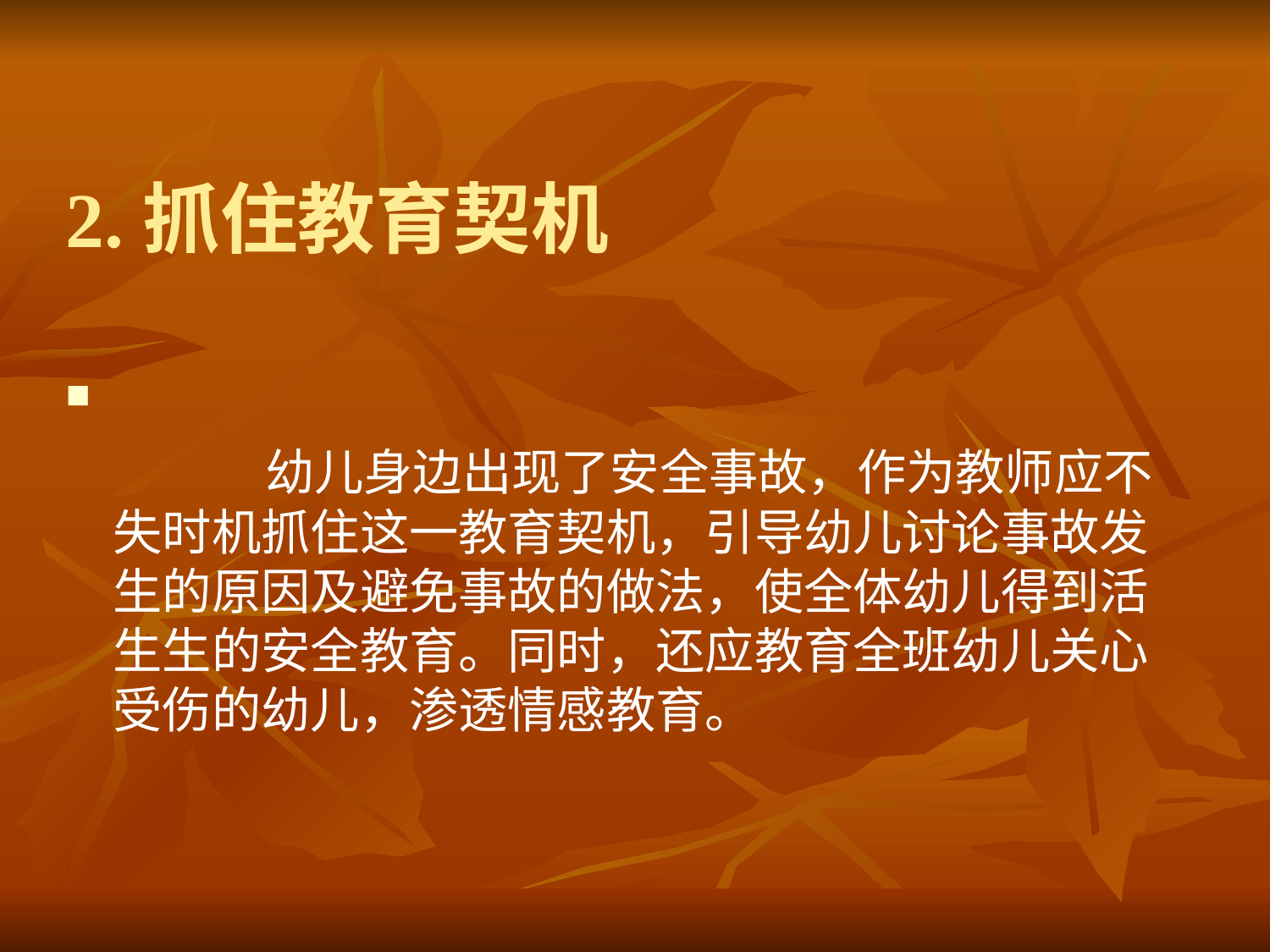

# 2.抓住教育契机
 　　 幼儿身边出现了安全事故，作为教师应不失时机抓住这一教育契机，引导幼儿讨论事故发生的原因及避免事故的做法，使全体幼儿得到活生生的安全教育。同时，还应教育全班幼儿关心受伤的幼儿，渗透情感教育。